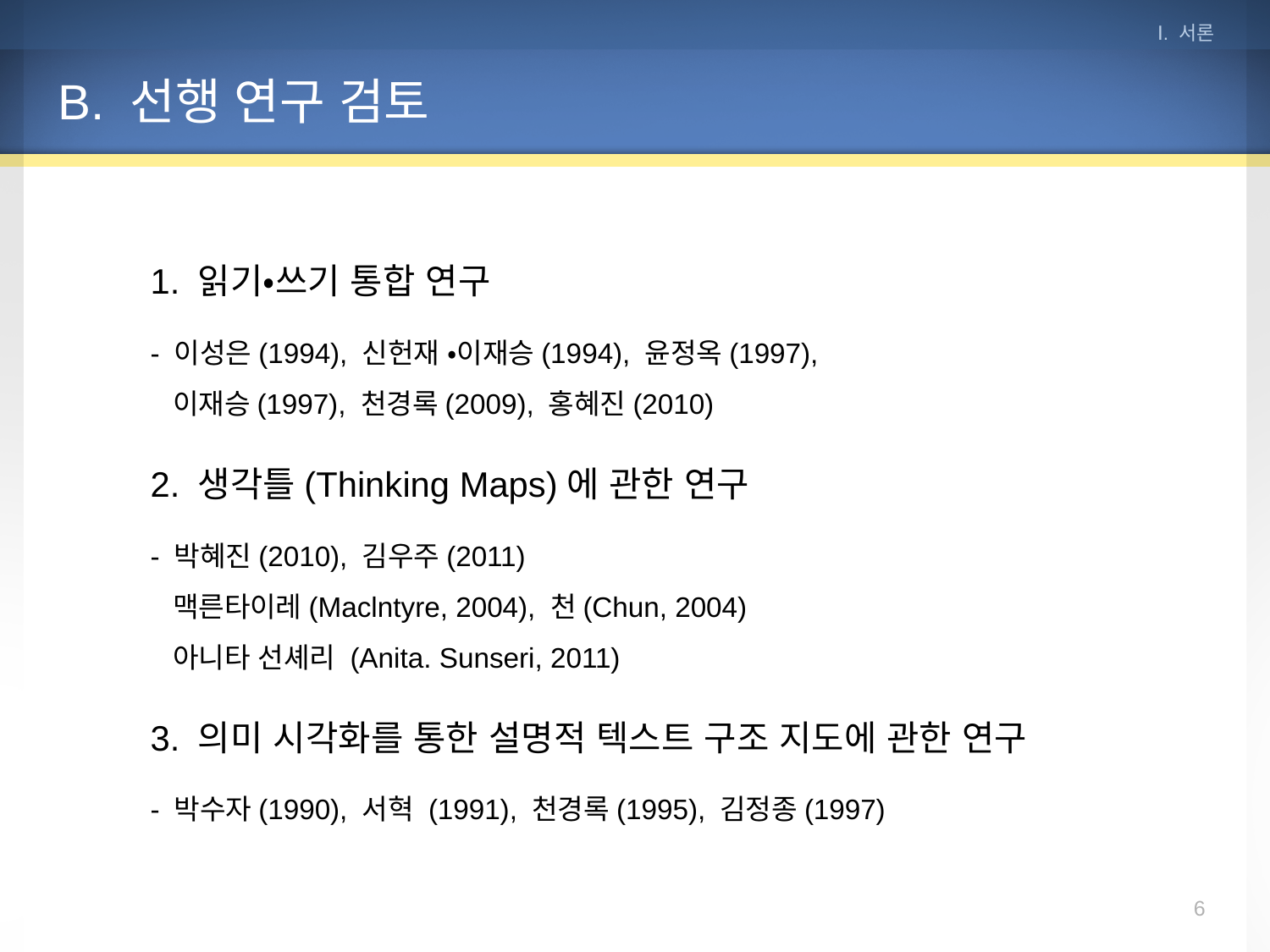

Ⅰ. 서론
B. 선행 연구 검토
1. 읽기•쓰기 통합 연구
- 이성은(1994), 신헌재 •이재승(1994), 윤정옥(1997),
  이재승(1997), 천경록(2009), 홍혜진(2010)

2. 생각틀(Thinking Maps)에 관한 연구
- 박혜진(2010), 김우주(2011)
  맥른타이레(Maclntyre, 2004), 천(Chun, 2004)
  아니타 선셰리 (Anita. Sunseri, 2011)

3. 의미 시각화를 통한 설명적 텍스트 구조 지도에 관한 연구
- 박수자(1990), 서혁 (1991), 천경록(1995), 김정종(1997)
6